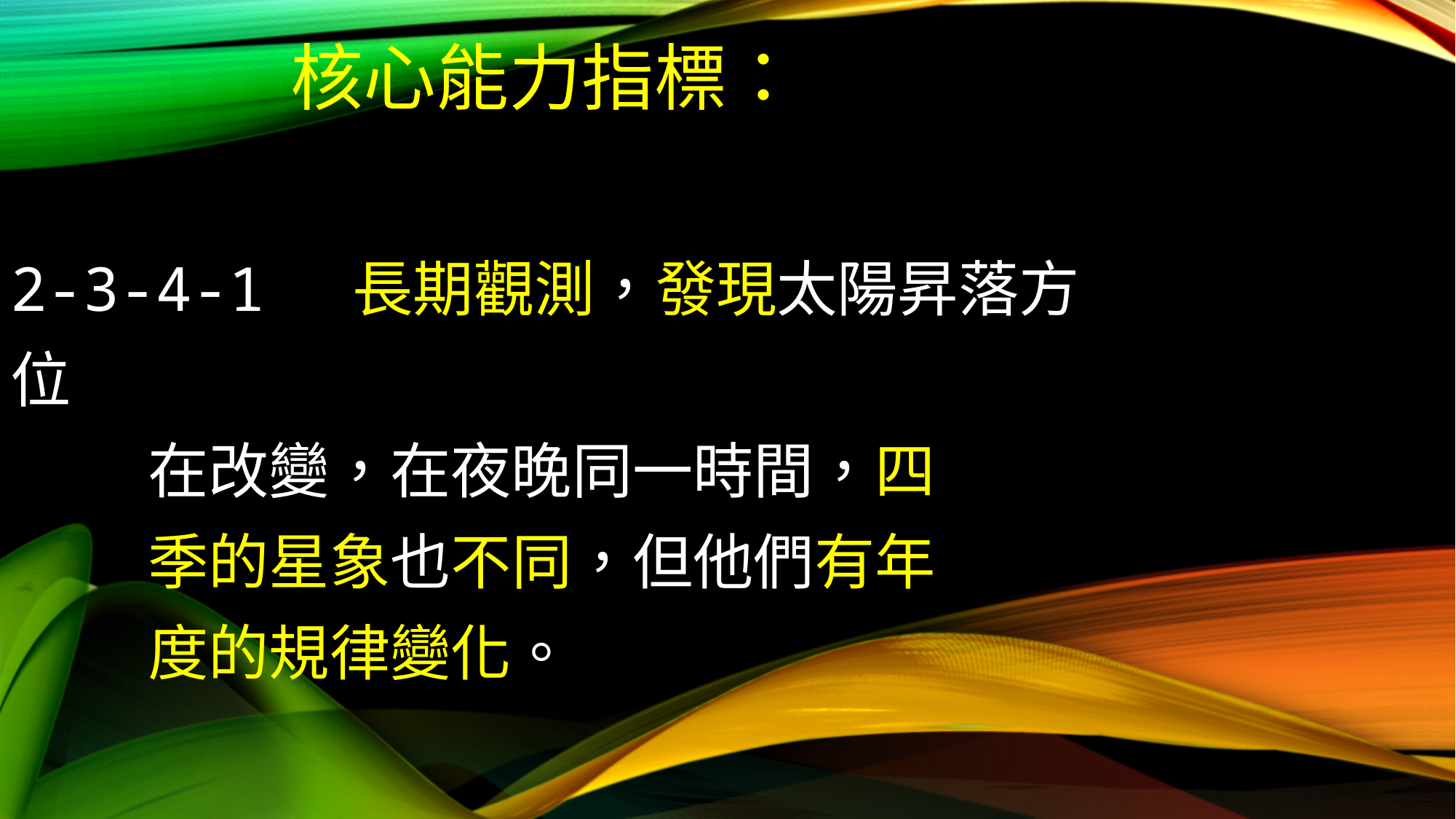

核心能力指標：

2-3-4-1  長期觀測，發現太陽昇落方位
         在改變，在夜晚同一時間，四
         季的星象也不同，但他們有年
         度的規律變化。
#